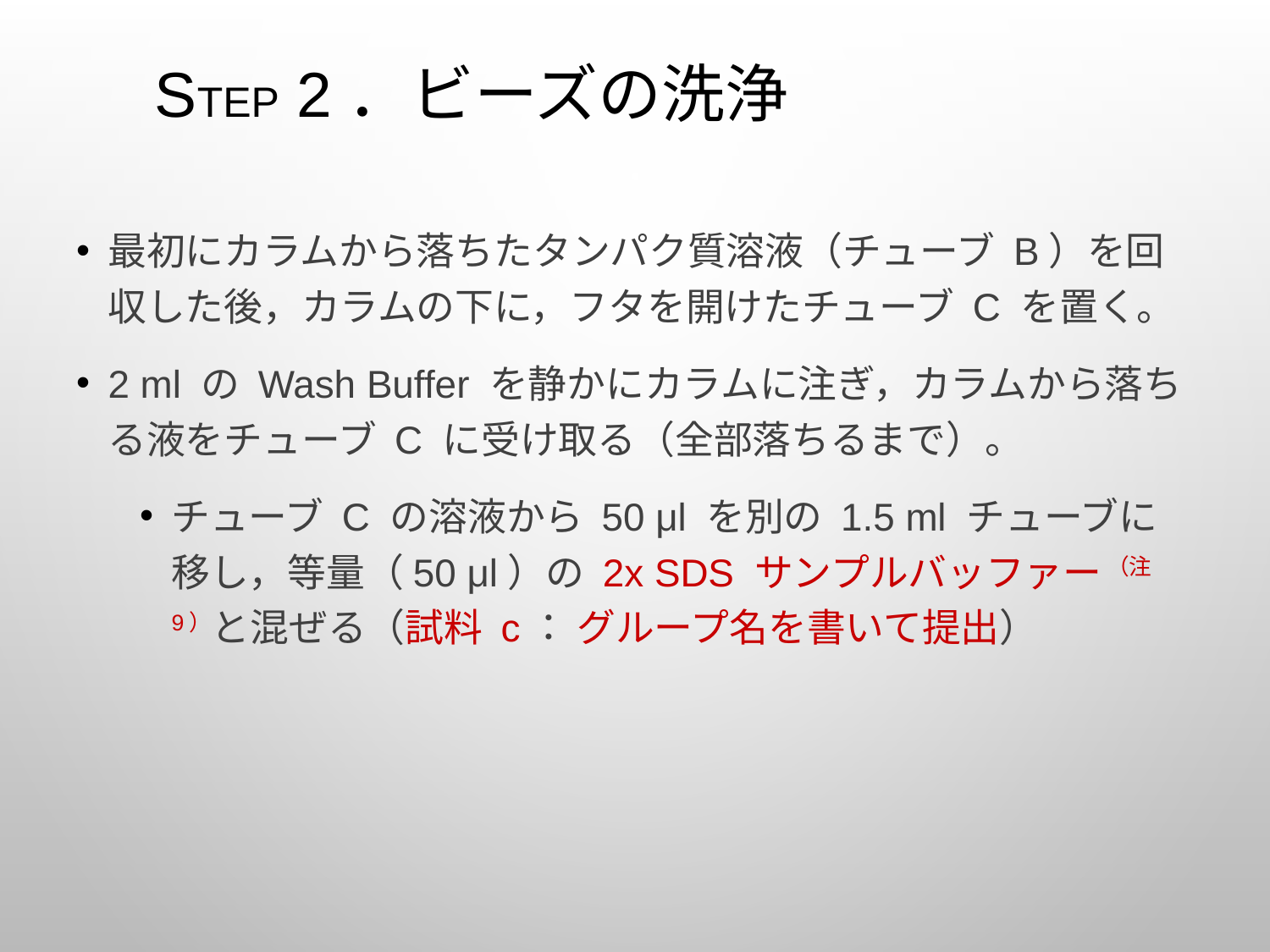

# STEP 2．ビーズの洗浄
最初にカラムから落ちたタンパク質溶液（チューブ B）を回収した後，カラムの下に，フタを開けたチューブ C を置く。
2 ml の Wash Buffer を静かにカラムに注ぎ，カラムから落ちる液をチューブ C に受け取る（全部落ちるまで）。
チューブ C の溶液から 50 μl を別の 1.5 ml チューブに移し，等量（50 μl）の 2x SDS サンプルバッファー （注 9）と混ぜる（試料 c： グループ名を書いて提出）